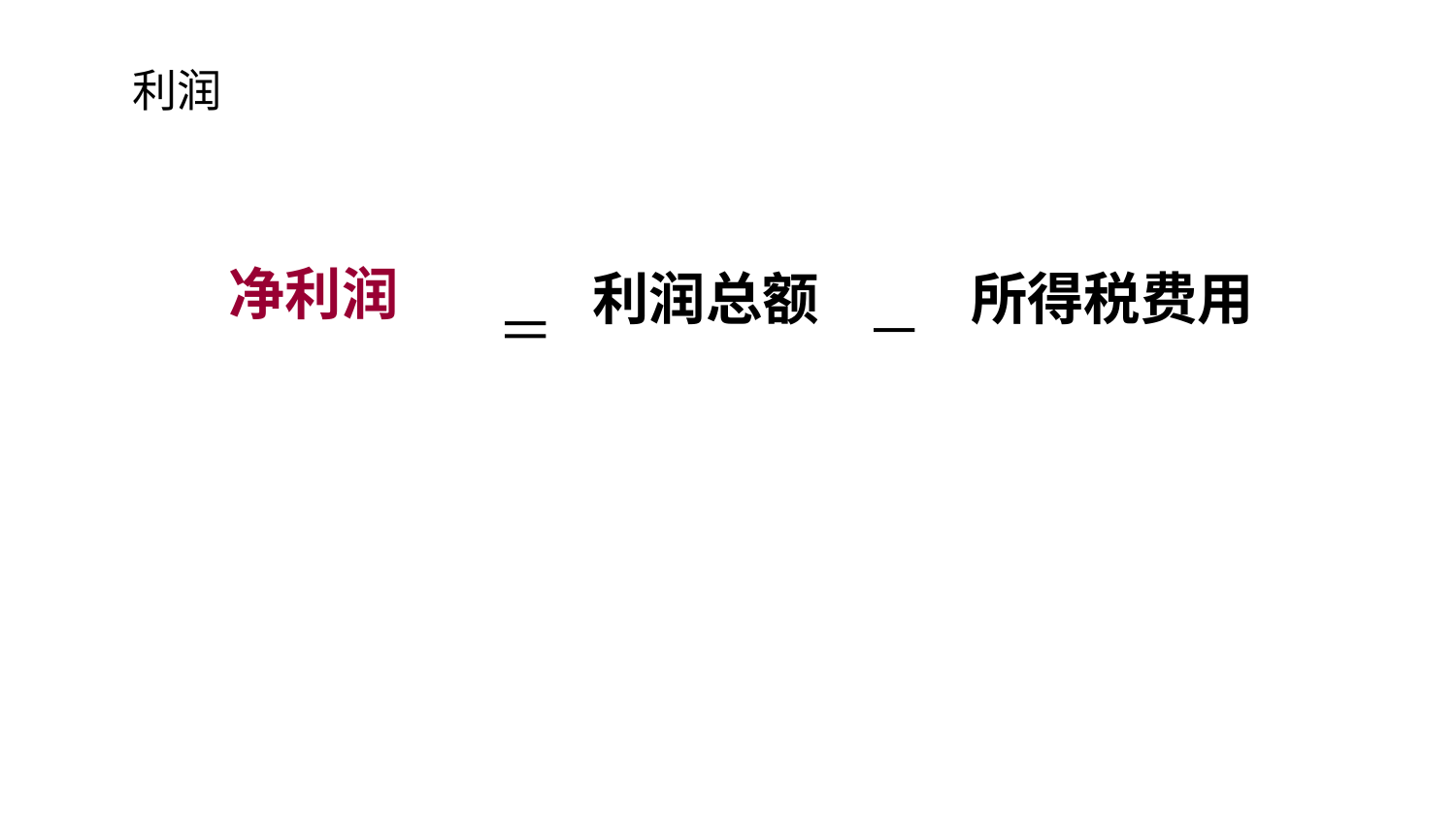

# 利润
净利润
＝
－
利润总额
所得税费用